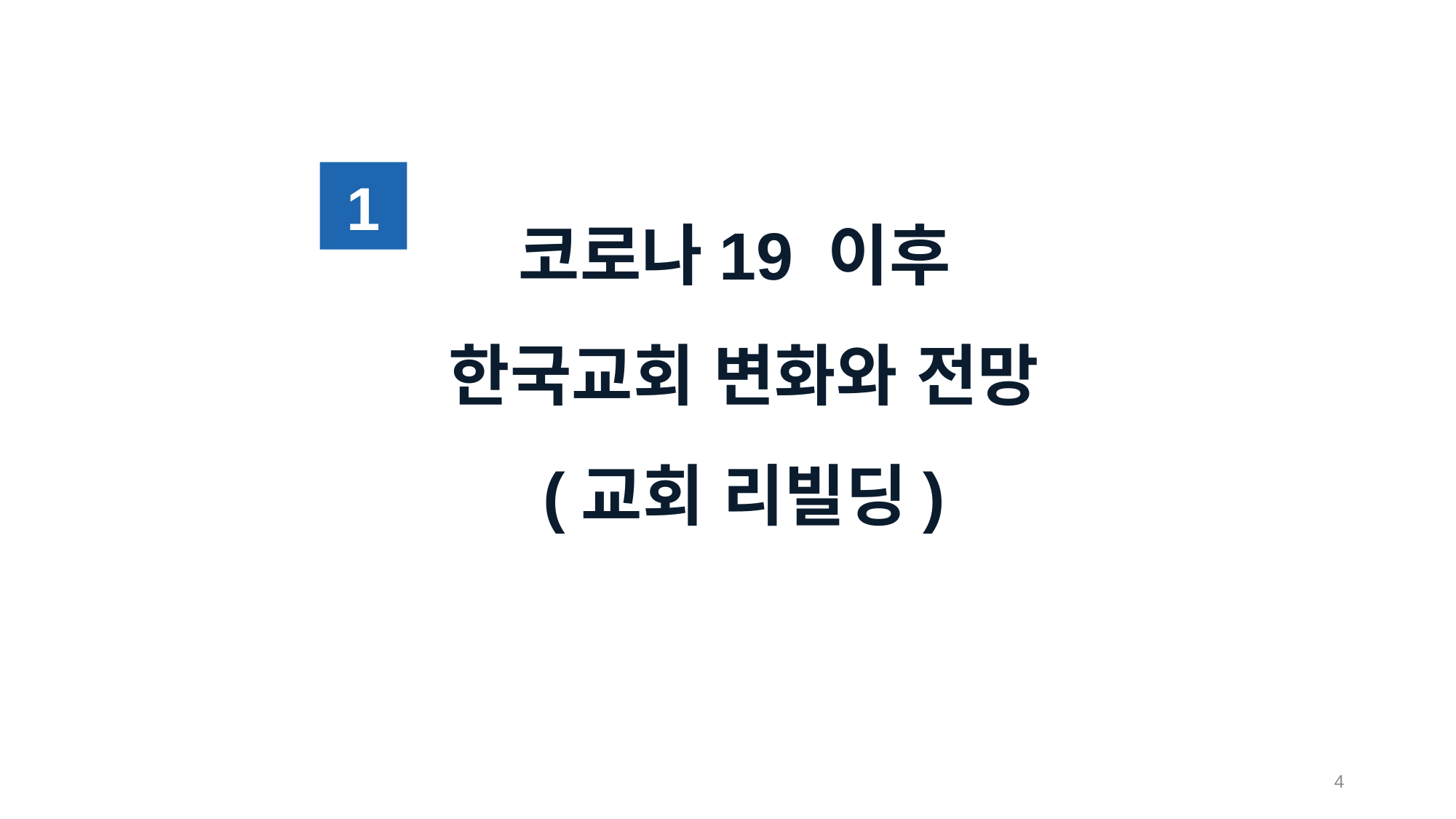

1
# 코로나19 이후 한국교회 변화와 전망 (교회 리빌딩)
4